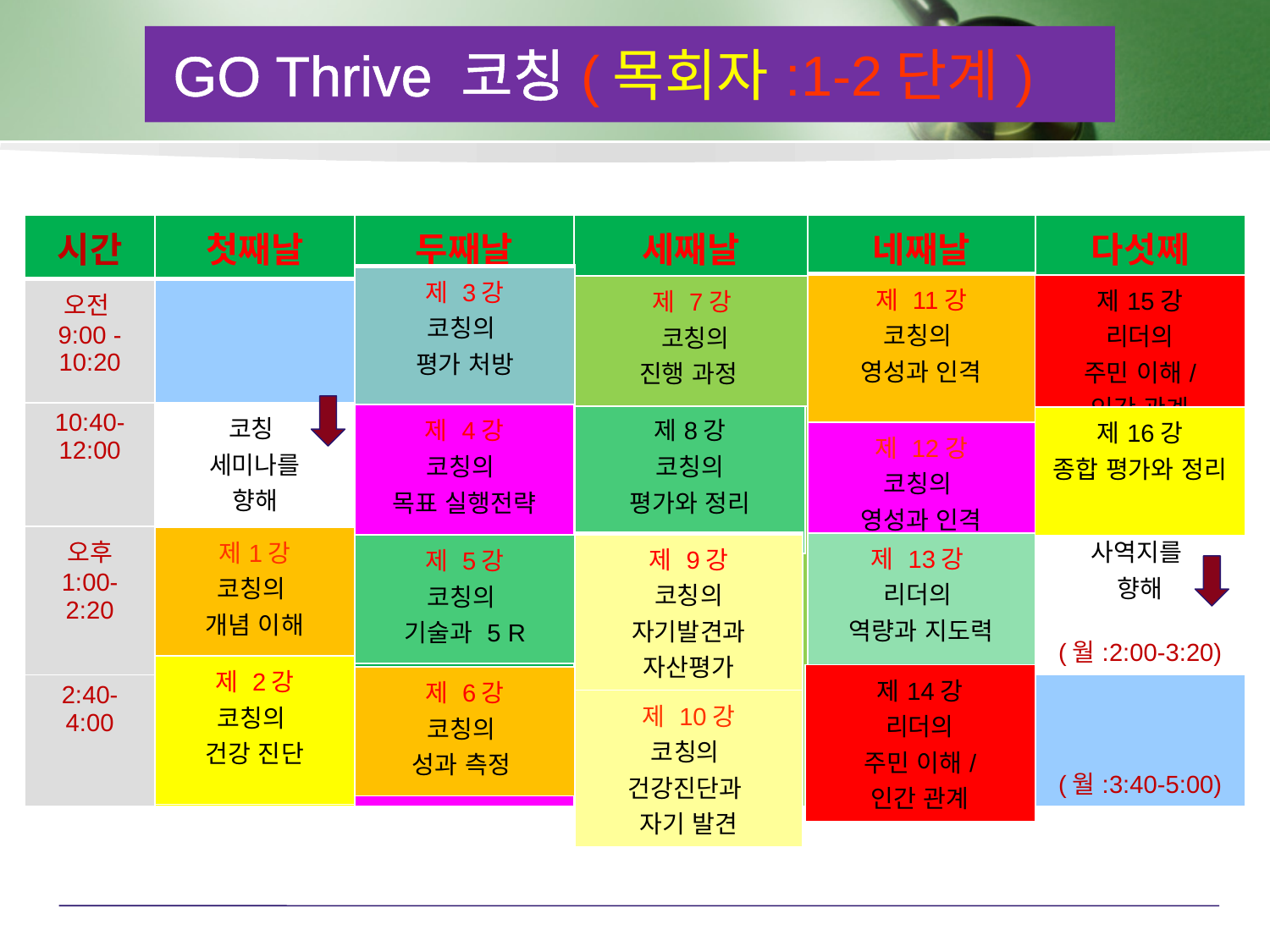

GO Thrive 코칭(목회자:1-2단계)
| 시간 | 첫째날 | 두째날 | 세째날 | 네째날 | 다섯쩨 |
| --- | --- | --- | --- | --- | --- |
| 오전 9:00 -10:20 |  |  |  |  |  |
| 10:40-12:00 | 코칭 세미나를 향해 |  |  |  |  |
| 오후 1:00-2:20 |  |  |  |  | 사역지를 향해 (월:2:00-3:20) |
| 2:40- 4:00 |  |  |  |  | (월:3:40-5:00) |
| 제 3강 코칭의 평가 처방 |
| --- |
| 제 11강 코칭의 영성과 인격 |
| --- |
| 제 12강 코칭의 영성과 인격 |
| 제15강 리더의 주민 이해/ 인간 관계 |
| --- |
| 제 7강 코칭의 진행 과정 |
| --- |

| 제 4강 코칭의 목표 실행전략 |
| --- |
| 제8강 코칭의 평가와 정리 |
| --- |
| 제16강 종합 평가와 정리 |
| --- |
| 제1강 코칭의 개념 이해 |
| --- |
| 제 13강 리더의 역량과 지도력 |
| --- |
| 제 9강 코칭의 자기발견과 자산평가 |
| --- |
| 제 10강 코칭의 건강진단과 자기 발견 |
| 제 5강 코칭의 기술과 5 R |
| --- |

| 제 2강 코칭의 건강 진단 |
| --- |
| 제14강 리더의 주민 이해/ 인간 관계 |
| --- |
| 제 6강 코칭의 성과 측정 |
| --- |